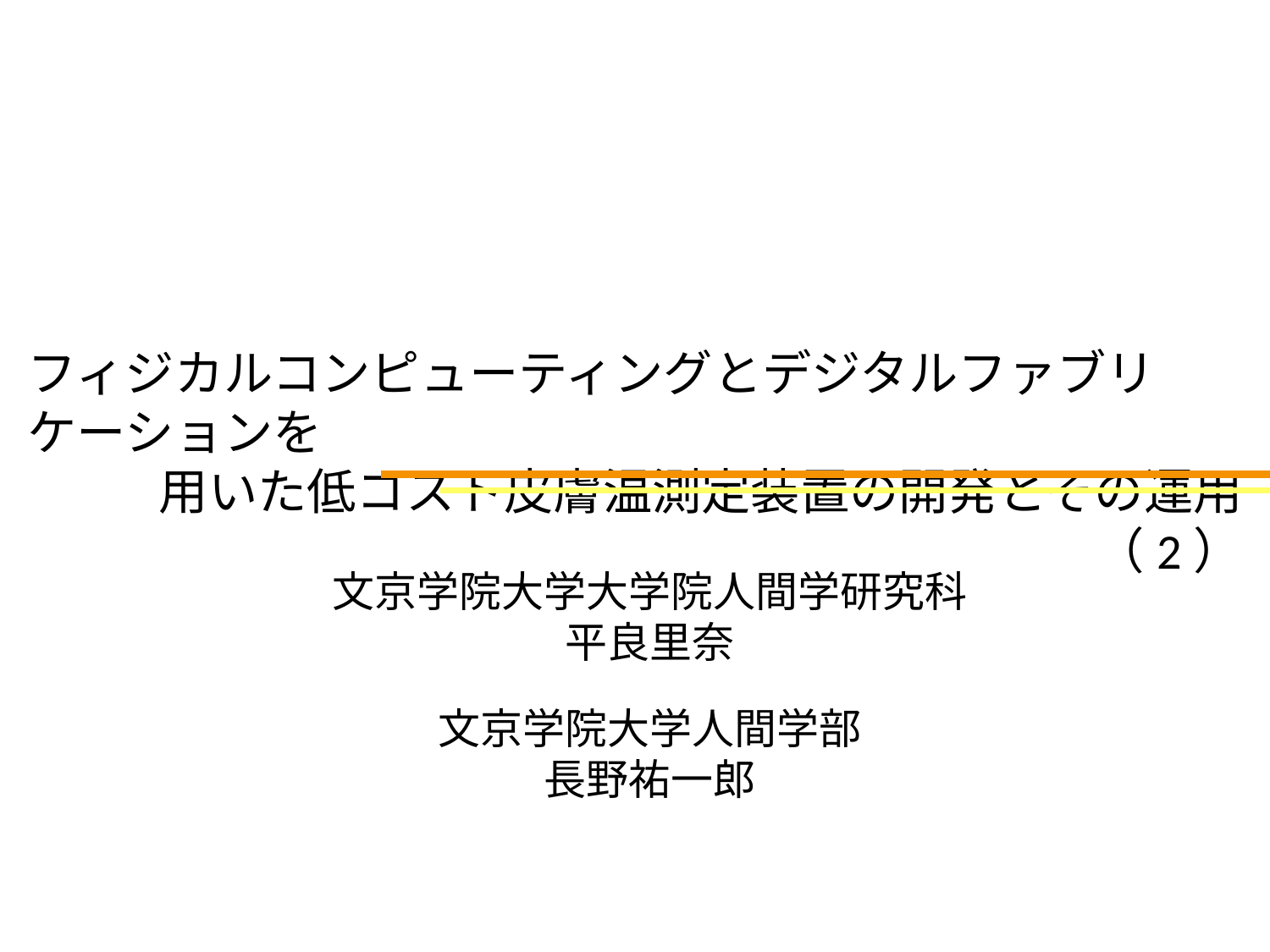

フィジカルコンピューティングとデジタルファブリケーションを
用いた低コスト皮膚温測定装置の開発とその運用（2）
文京学院大学大学院人間学研究科
平良里奈
文京学院大学人間学部
長野祐一郎